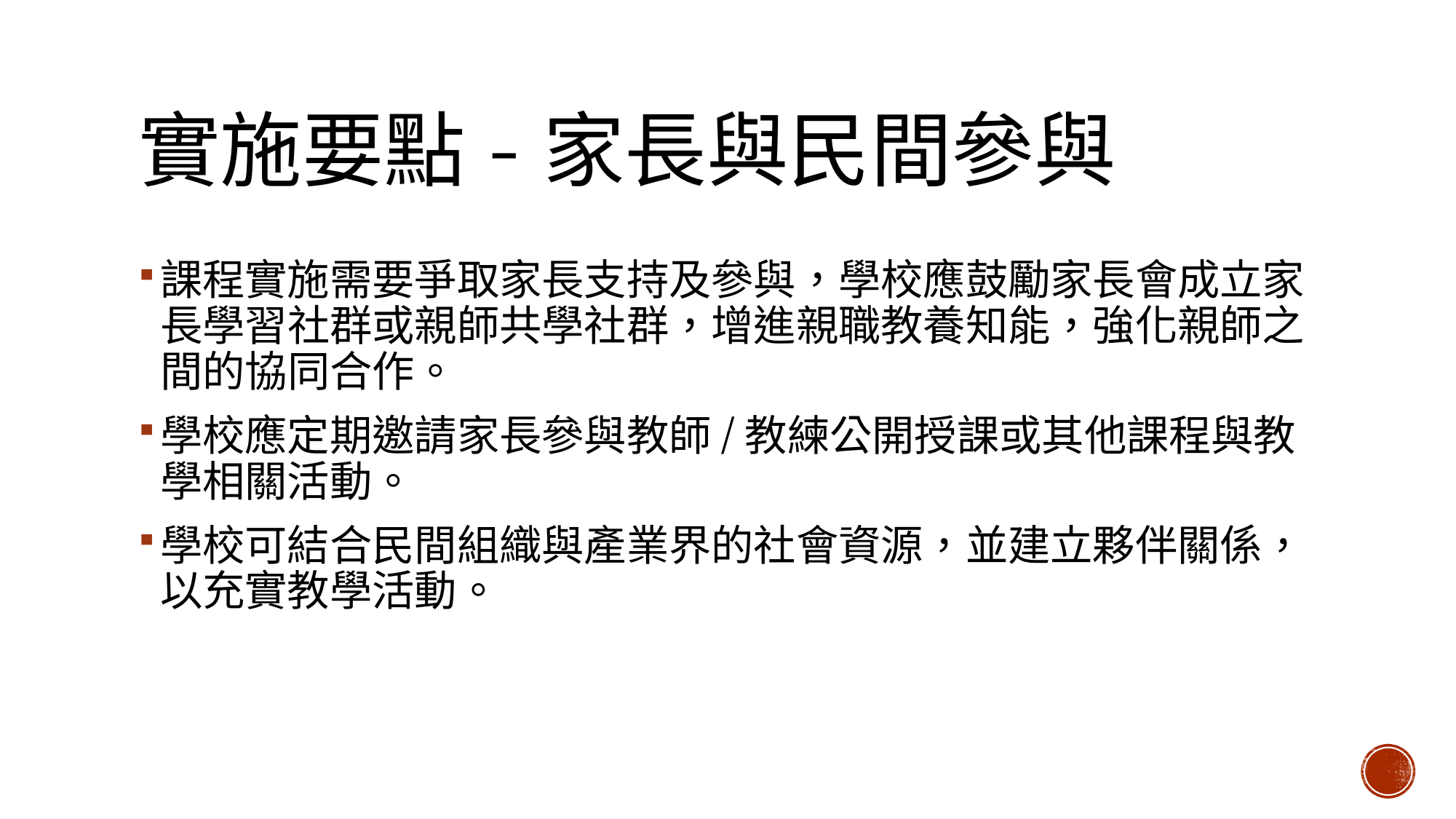

# 實施要點-家長與民間參與
課程實施需要爭取家長支持及參與，學校應鼓勵家長會成立家長學習社群或親師共學社群，增進親職教養知能，強化親師之間的協同合作。
學校應定期邀請家長參與教師/教練公開授課或其他課程與教學相關活動。
學校可結合民間組織與產業界的社會資源，並建立夥伴關係，以充實教學活動。